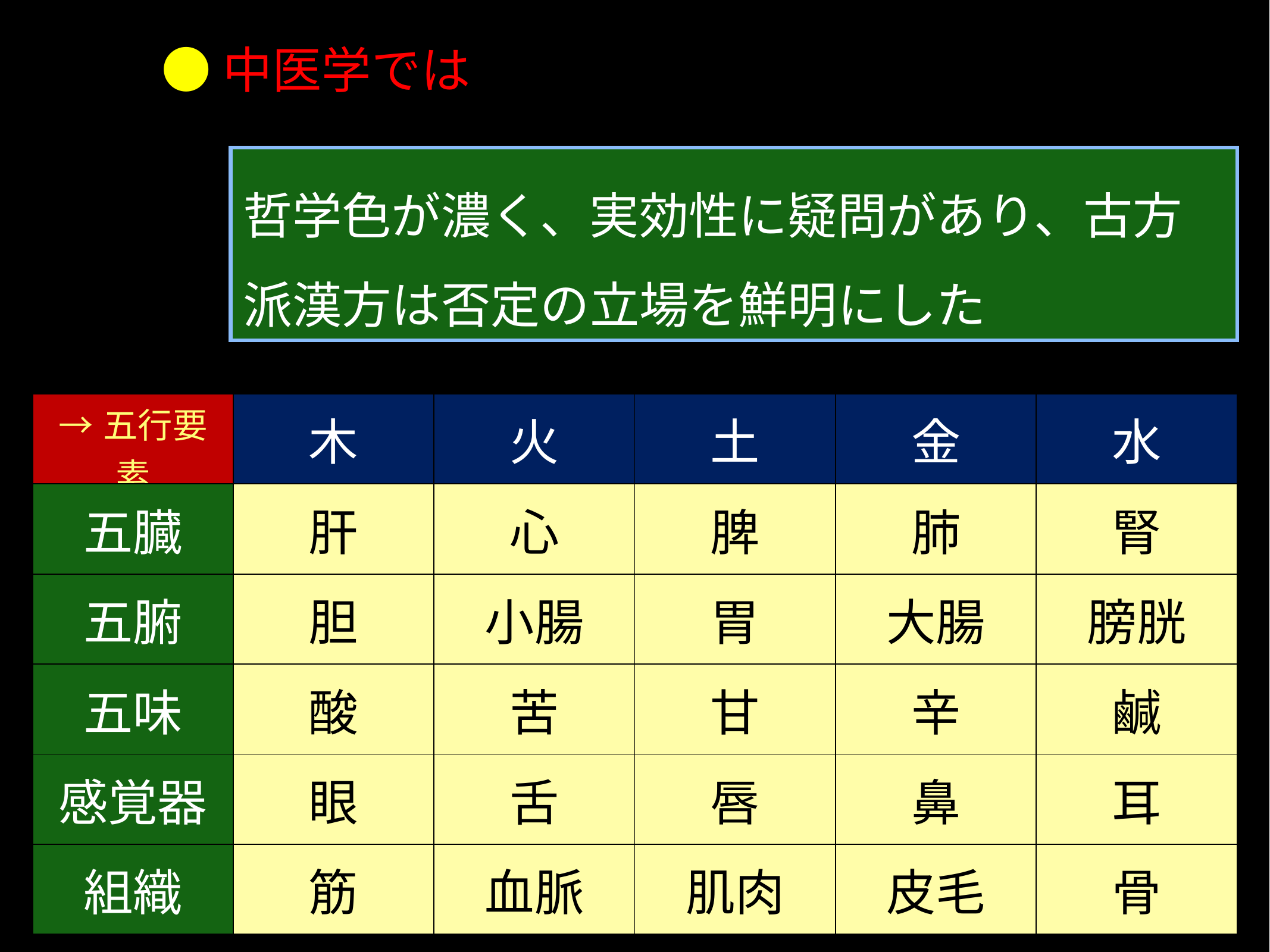

●中医学では
★医学理論の各属性を木・心・土・金・水の五行要素に当てて
運気論に似た思弁でもって薬方を構築する
哲学色が濃く、実効性に疑問があり、古方派漢方は否定の立場を鮮明にした
★五味は各薬物に当てられた薬性であってもともとは五行説とは無関係であった
| →五行要素 | 木 | 火 | 土 | 金 | 水 |
| --- | --- | --- | --- | --- | --- |
| 五臓 | 肝 | 心 | 脾 | 肺 | 腎 |
| 五腑 | 胆 | 小腸 | 胃 | 大腸 | 膀胱 |
| 五味 | 酸 | 苦 | 甘 | 辛 | 鹹 |
| 感覚器 | 眼 | 舌 | 唇 | 鼻 | 耳 |
| 組織 | 筋 | 血脈 | 肌肉 | 皮毛 | 骨 |